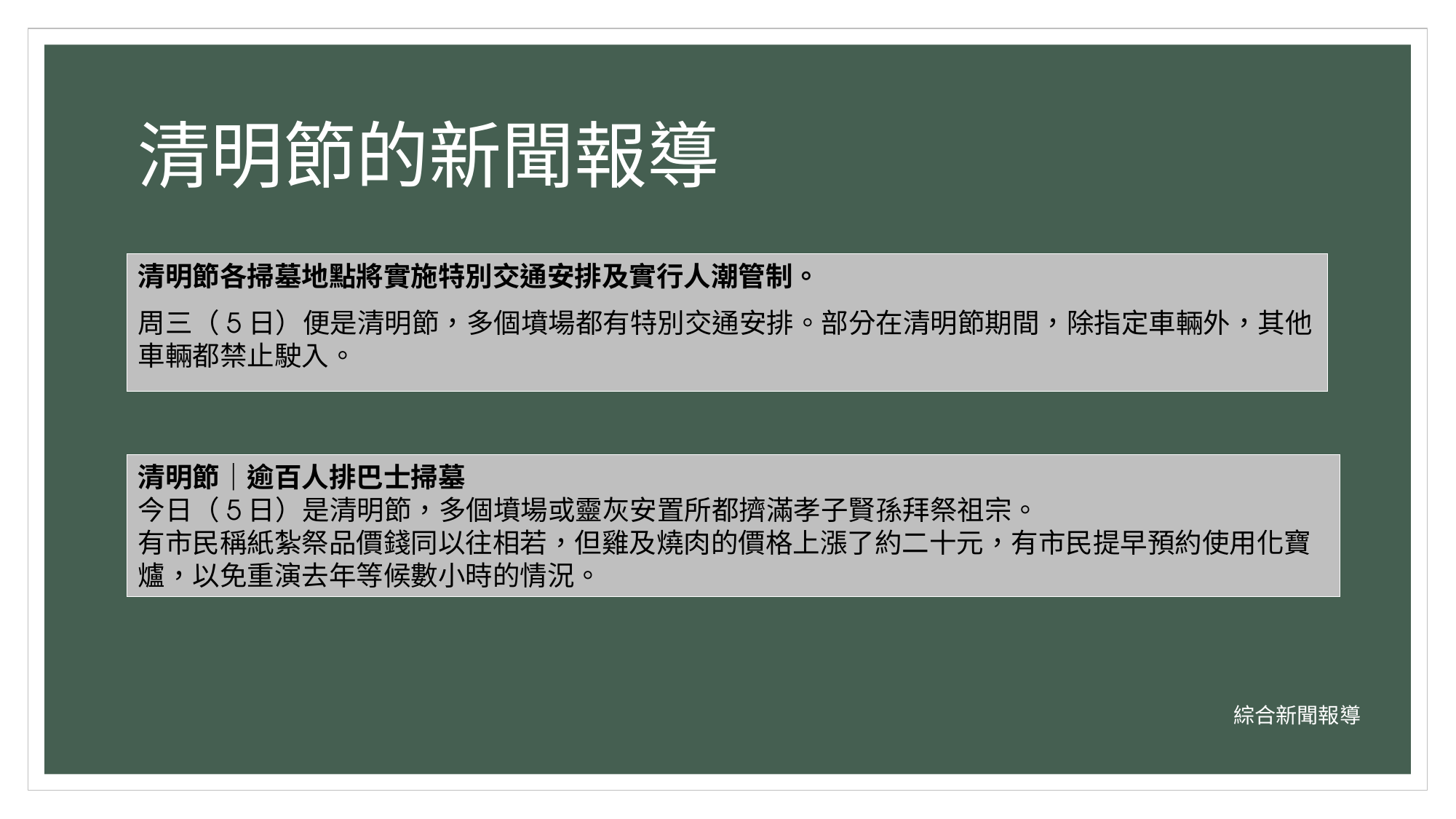

# 清明節的新聞報導
清明節各掃墓地點將實施特別交通安排及實行人潮管制。
周三（5日）便是清明節，多個墳場都有特別交通安排。部分在清明節期間，除指定車輛外，其他車輛都禁止駛入。
清明節｜逾百人排巴士掃墓
今日（5日）是清明節，多個墳場或靈灰安置所都擠滿孝子賢孫拜祭祖宗。
有市民稱紙紮祭品價錢同以往相若，但雞及燒肉的價格上漲了約二十元，有市民提早預約使用化寶爐，以免重演去年等候數小時的情況。
綜合新聞報導